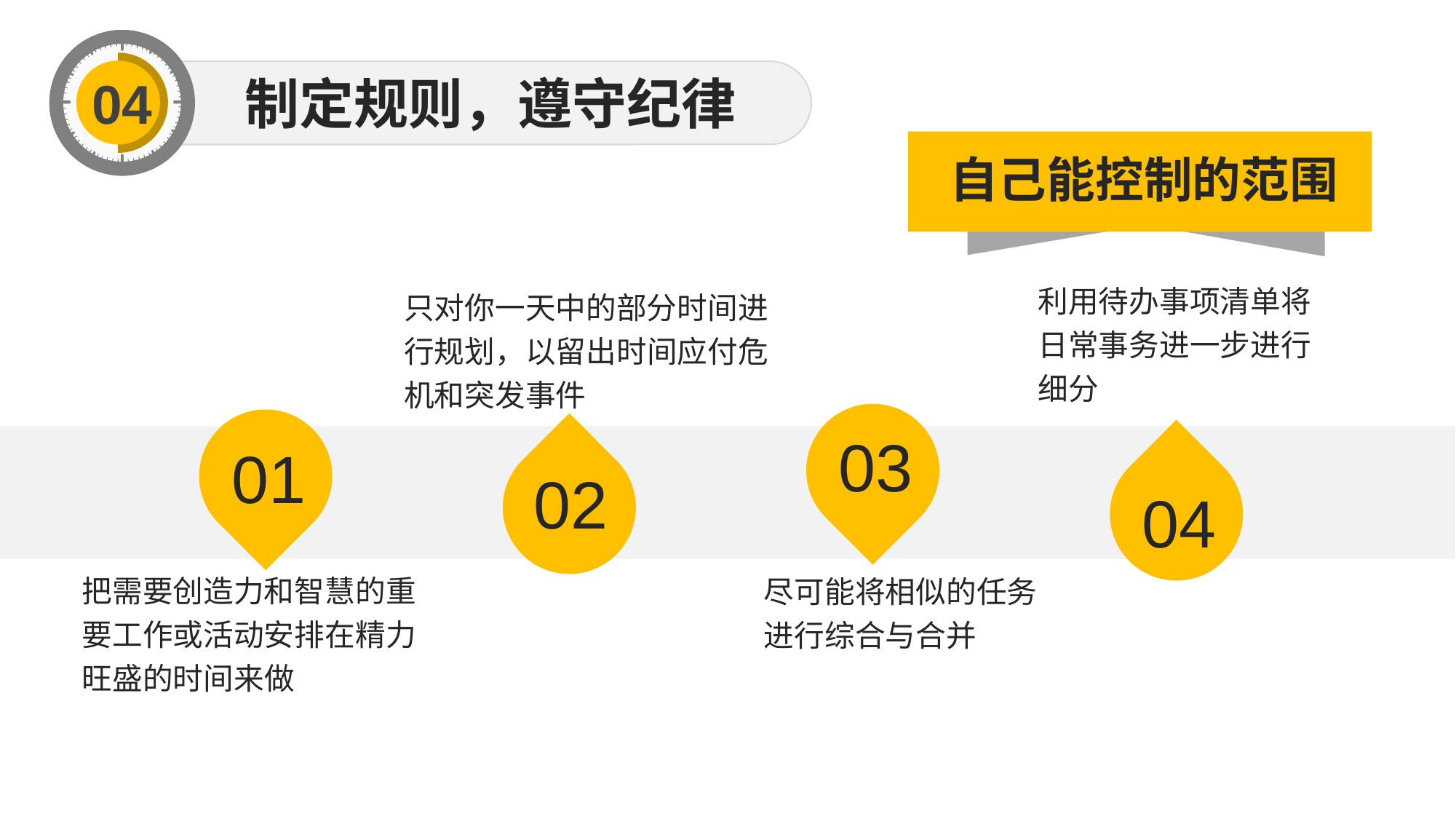

04

制定规则，遵守纪律

自己能控制的范围

利用待办事项清单将日常事务进一步进行细分
只对你一天中的部分时间进行规划，以留出时间应付危机和突发事件

03

01

02

04
把需要创造力和智慧的重要工作或活动安排在精力旺盛的时间来做
尽可能将相似的任务进行综合与合并